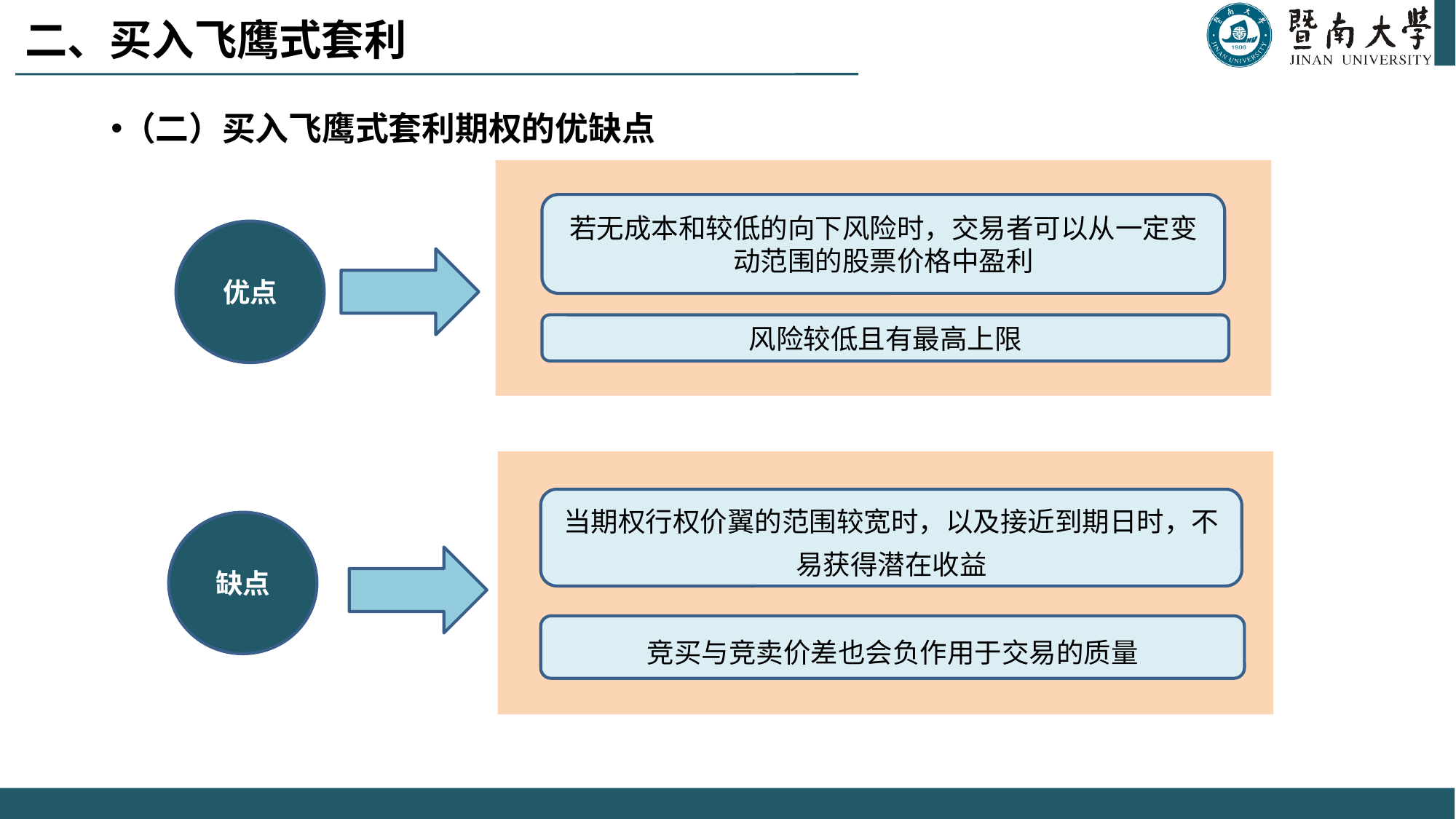

（二）买入飞鹰式套利期权的优缺点

二、买入飞鹰式套利

若无成本和较低的向下风险时，交易者可以从一定变动范围的股票价格中盈利
优点
风险较低且有最高上限

当期权行权价翼的范围较宽时，以及接近到期日时，不易获得潜在收益
缺点
竞买与竞卖价差也会负作用于交易的质量